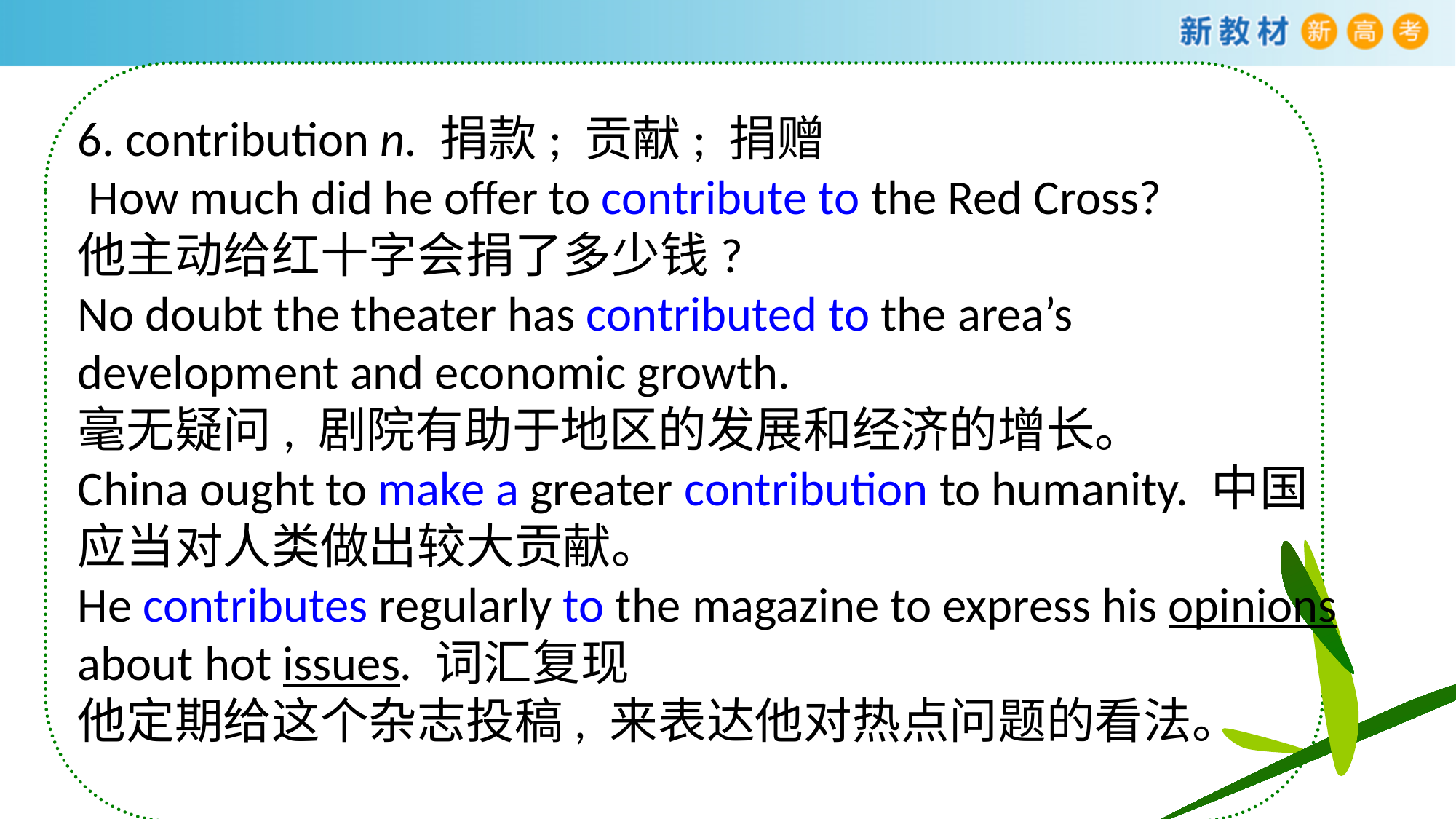

6. contribution n. 捐款; 贡献; 捐赠
 How much did he offer to contribute to the Red Cross?
他主动给红十字会捐了多少钱?
No doubt the theater has contributed to the area’s development and economic growth.
毫无疑问, 剧院有助于地区的发展和经济的增长。
China ought to make a greater contribution to humanity. 中国应当对人类做出较大贡献。
He contributes regularly to the magazine to express his opinions about hot issues. 词汇复现
他定期给这个杂志投稿, 来表达他对热点问题的看法。